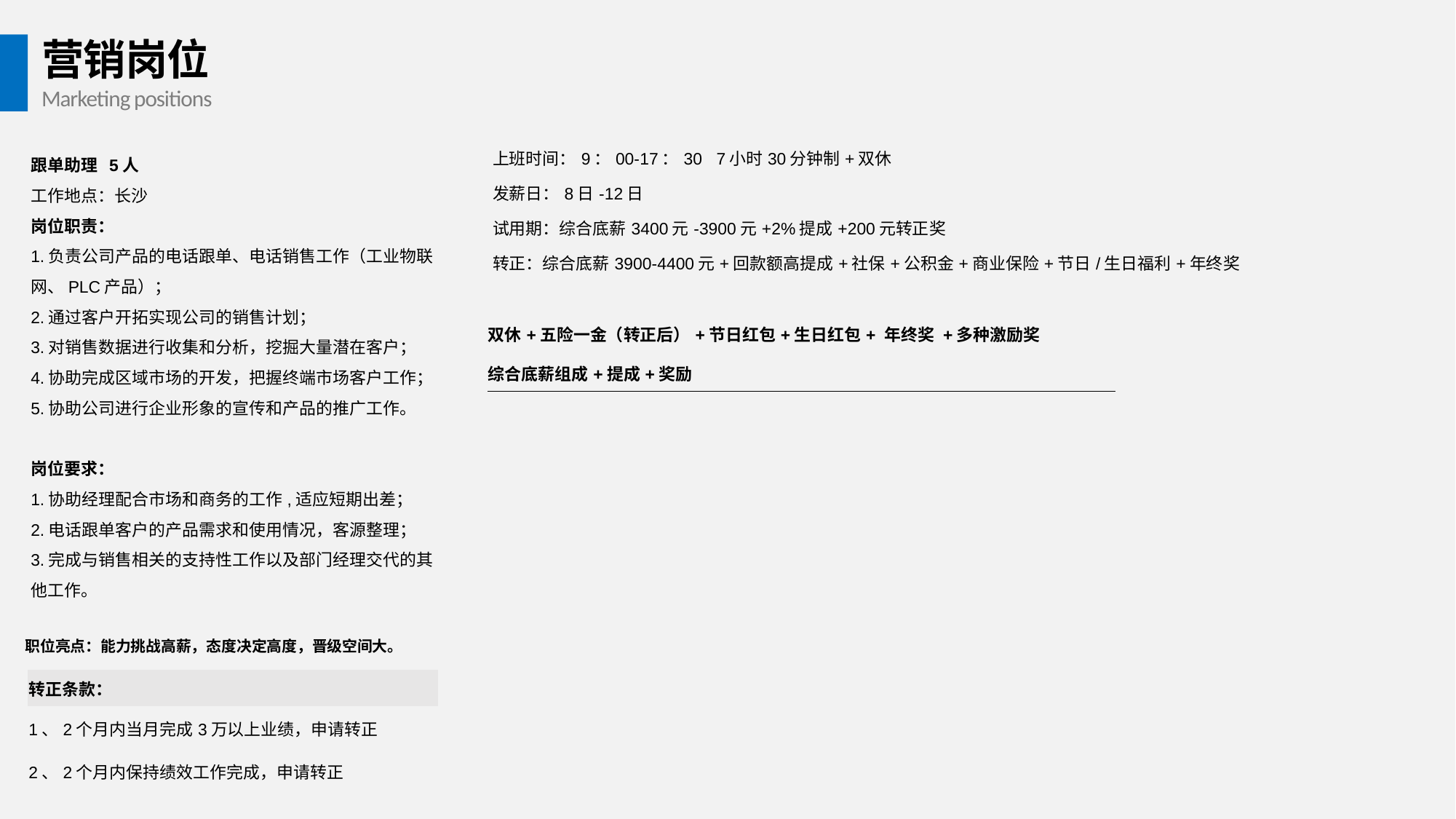

# 营销岗位 Marketing positions

跟单助理  5人
工作地点：长沙
岗位职责：
1.负责公司产品的电话跟单、电话销售工作（工业物联网、PLC产品）；
2.通过客户开拓实现公司的销售计划；
3.对销售数据进行收集和分析，挖掘大量潜在客户；
4.协助完成区域市场的开发，把握终端市场客户工作；
5.协助公司进行企业形象的宣传和产品的推广工作。

岗位要求：
1.协助经理配合市场和商务的工作,适应短期出差；
2.电话跟单客户的产品需求和使用情况，客源整理；
3.完成与销售相关的支持性工作以及部门经理交代的其他工作。
| 上班时间：9：00-17：30 7小时30分钟制+双休 |
| --- |
| 发薪日：8日-12日 |
| 试用期：综合底薪3400元-3900元+2%提成+200元转正奖 |
| 转正：综合底薪3900-4400元+回款额高提成+社保+公积金+商业保险+节日/生日福利+年终奖 |
| 双休+五险一金（转正后）+节日红包+生日红包+ 年终奖 +多种激励奖 |  |
| --- | --- |
| 综合底薪组成+提成+奖励 |  |
职位亮点：能力挑战高薪，态度决定高度，晋级空间大。
| 转正条款： |
| --- |
| 1、2个月内当月完成3万以上业绩，申请转正 |
| 2、2个月内保持绩效工作完成，申请转正 |